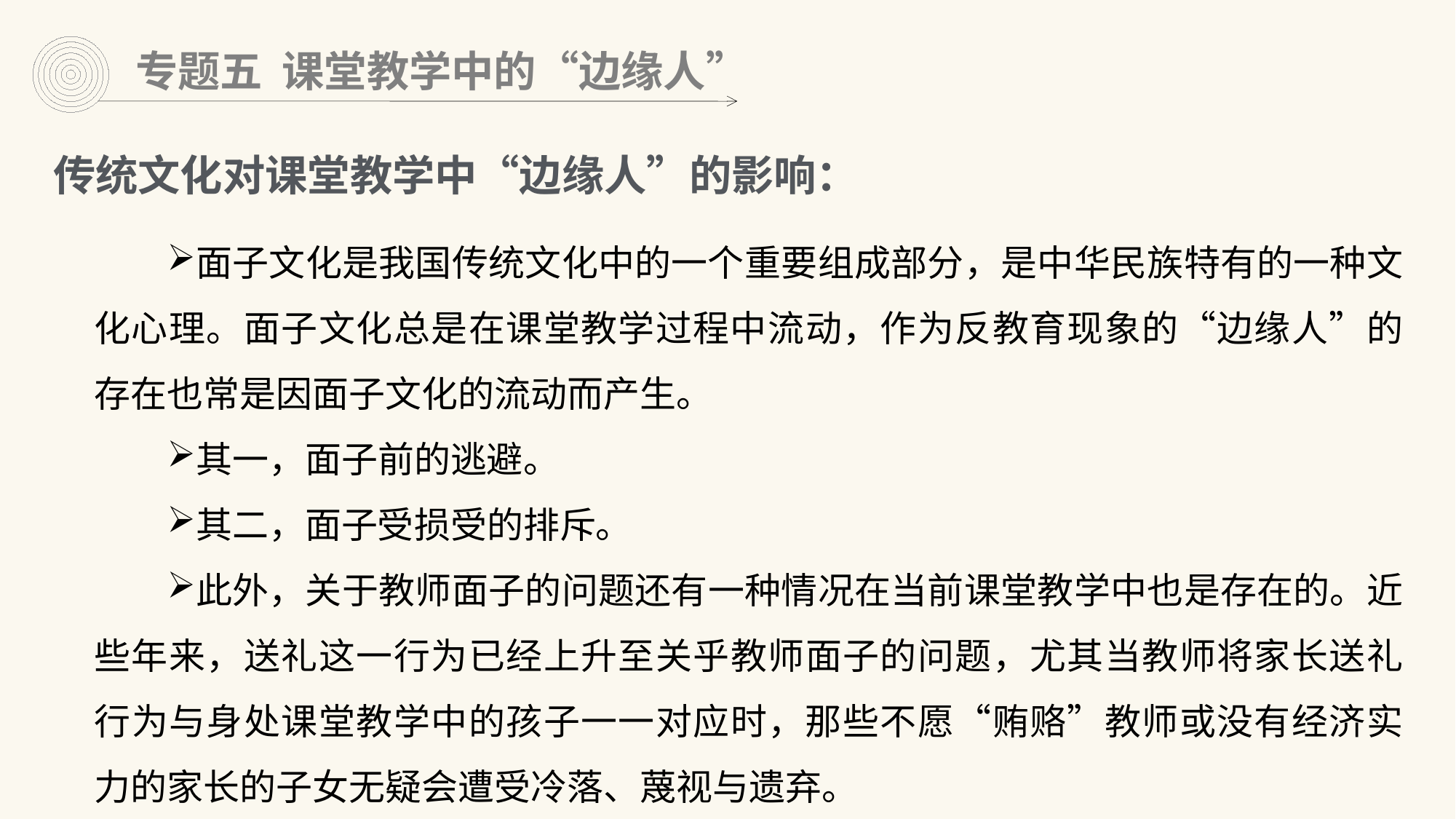

专题五  课堂教学中的“边缘人”
传统文化对课堂教学中“边缘人”的影响：
面子文化是我国传统文化中的一个重要组成部分，是中华民族特有的一种文化心理。面子文化总是在课堂教学过程中流动，作为反教育现象的“边缘人”的存在也常是因面子文化的流动而产生。
其一，面子前的逃避。
其二，面子受损受的排斥。
此外，关于教师面子的问题还有一种情况在当前课堂教学中也是存在的。近些年来，送礼这一行为已经上升至关乎教师面子的问题，尤其当教师将家长送礼行为与身处课堂教学中的孩子一一对应时，那些不愿“贿赂”教师或没有经济实力的家长的子女无疑会遭受冷落、蔑视与遗弃。